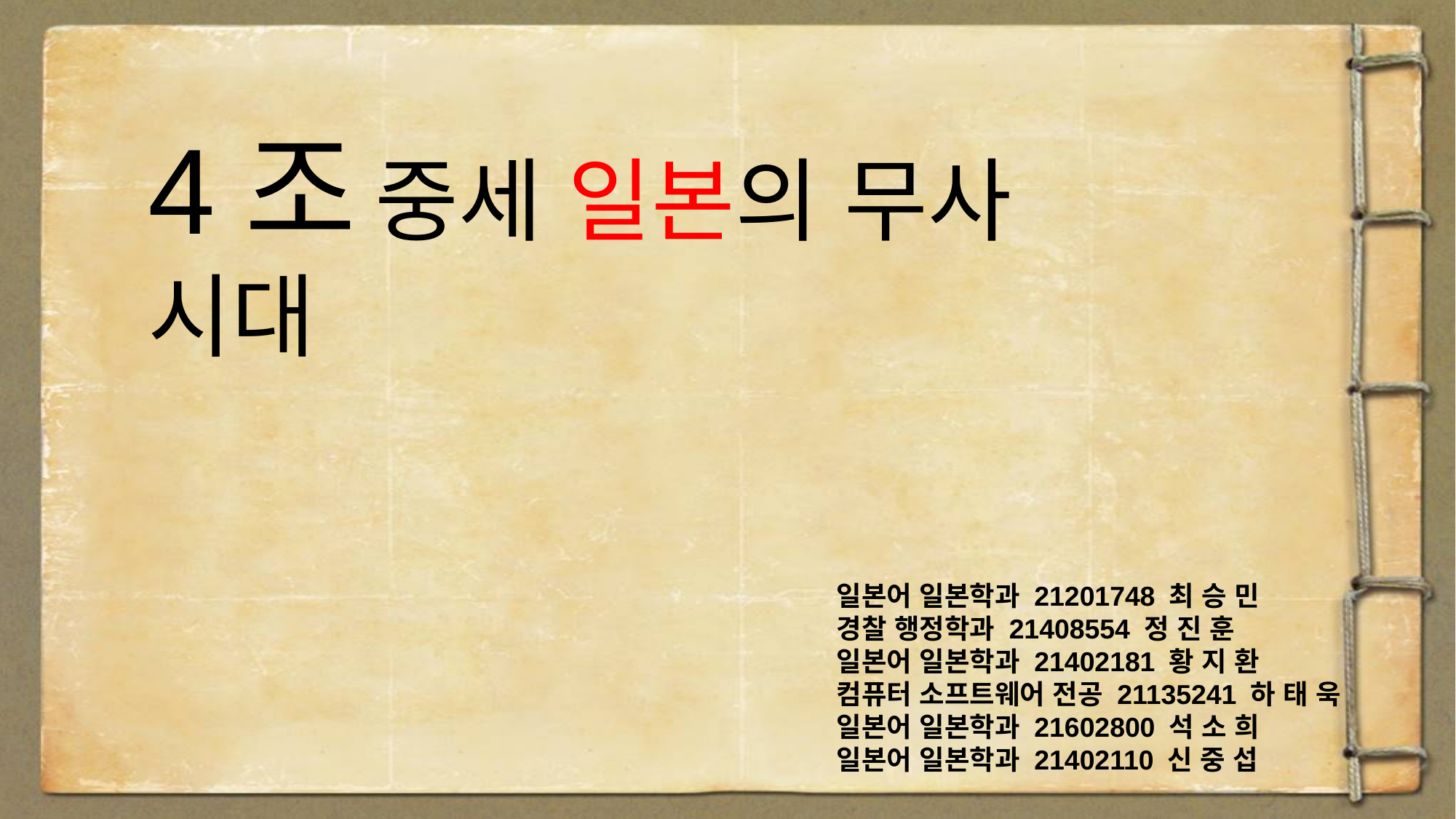

4조 중세 일본의 무사 시대
일본어 일본학과 21201748 최 승 민
경찰 행정학과 21408554 정 진 훈
일본어 일본학과 21402181 황 지 환
컴퓨터 소프트웨어 전공 21135241 하 태 욱
일본어 일본학과 21602800 석 소 희
일본어 일본학과 21402110 신 중 섭